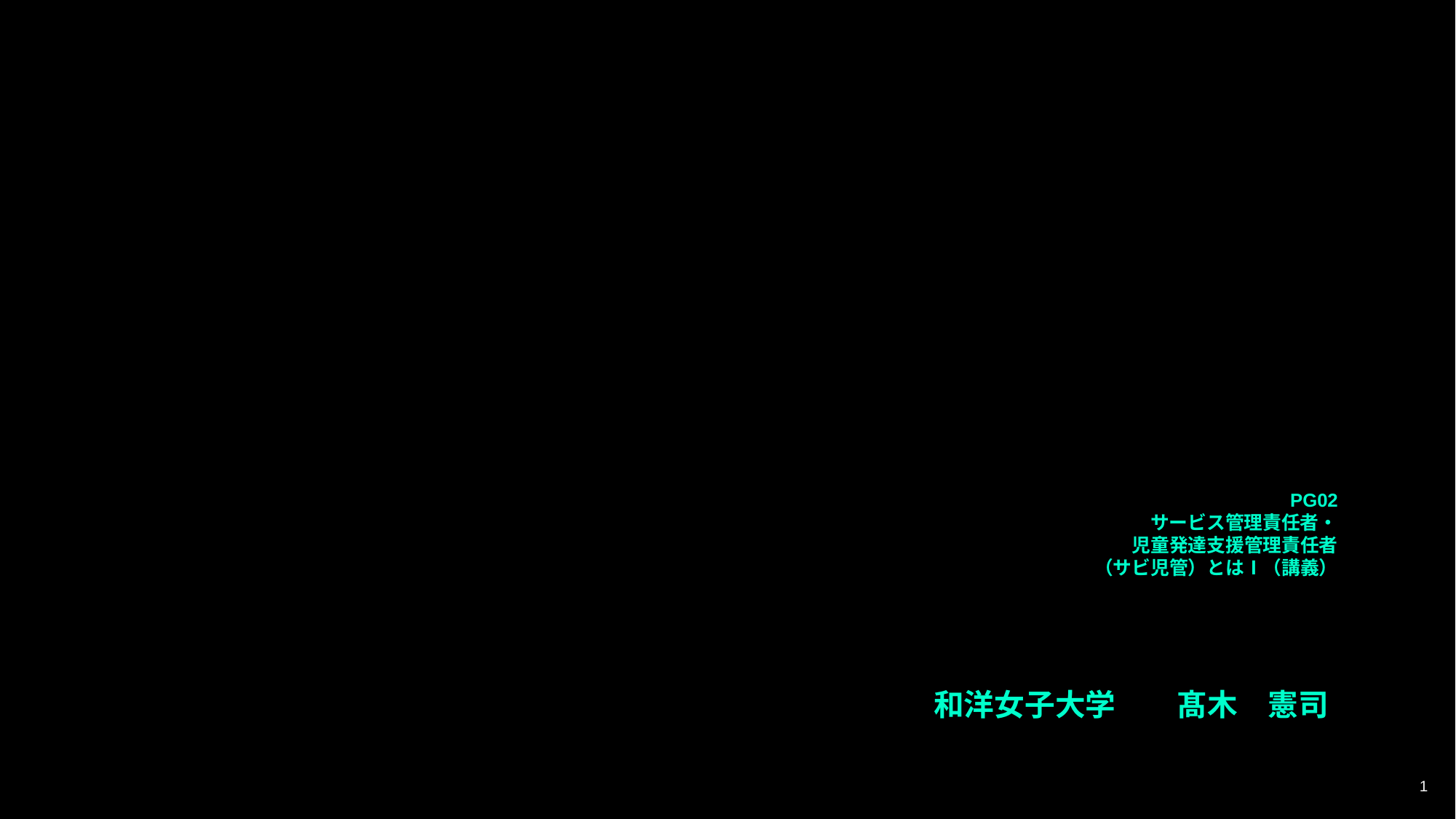

# PG02 サービス管理責任者・ 児童発達支援管理責任者 （サビ児管）とはⅠ（講義）
和洋女子大学　　髙木　憲司
1